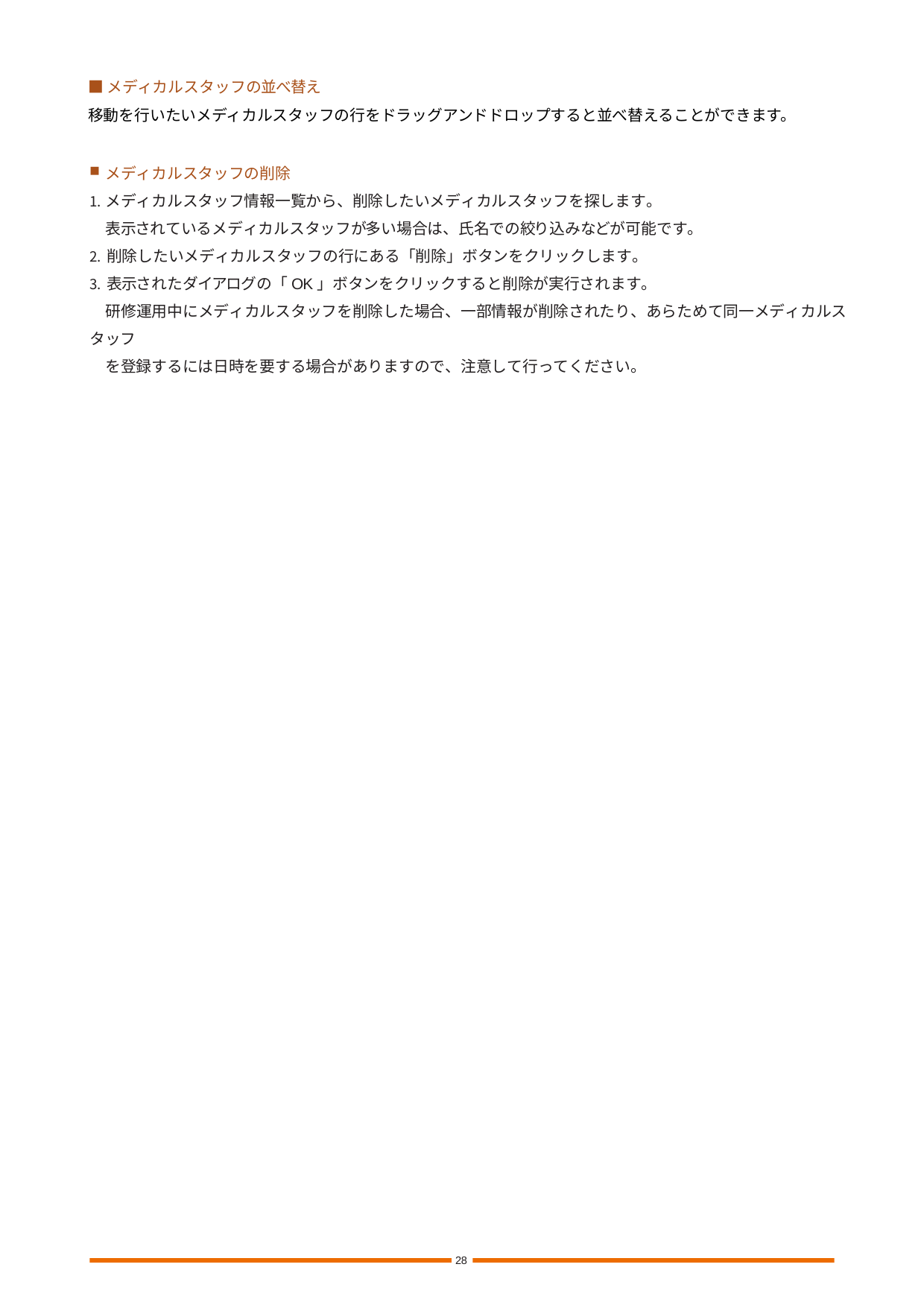

■メディカルスタッフの並べ替え
移動を行いたいメディカルスタッフの行をドラッグアンドドロップすると並べ替えることができます。

メディカルスタッフの削除
メディカルスタッフ情報一覧から、削除したいメディカルスタッフを探します。
表示されているメディカルスタッフが多い場合は、氏名での絞り込みなどが可能です。
削除したいメディカルスタッフの行にある「削除」ボタンをクリックします。
表示されたダイアログの「OK」ボタンをクリックすると削除が実行されます。
研修運用中にメディカルスタッフを削除した場合、一部情報が削除されたり、あらためて同一メディカルスタッフ
を登録するには日時を要する場合がありますので、注意して行ってください。
28